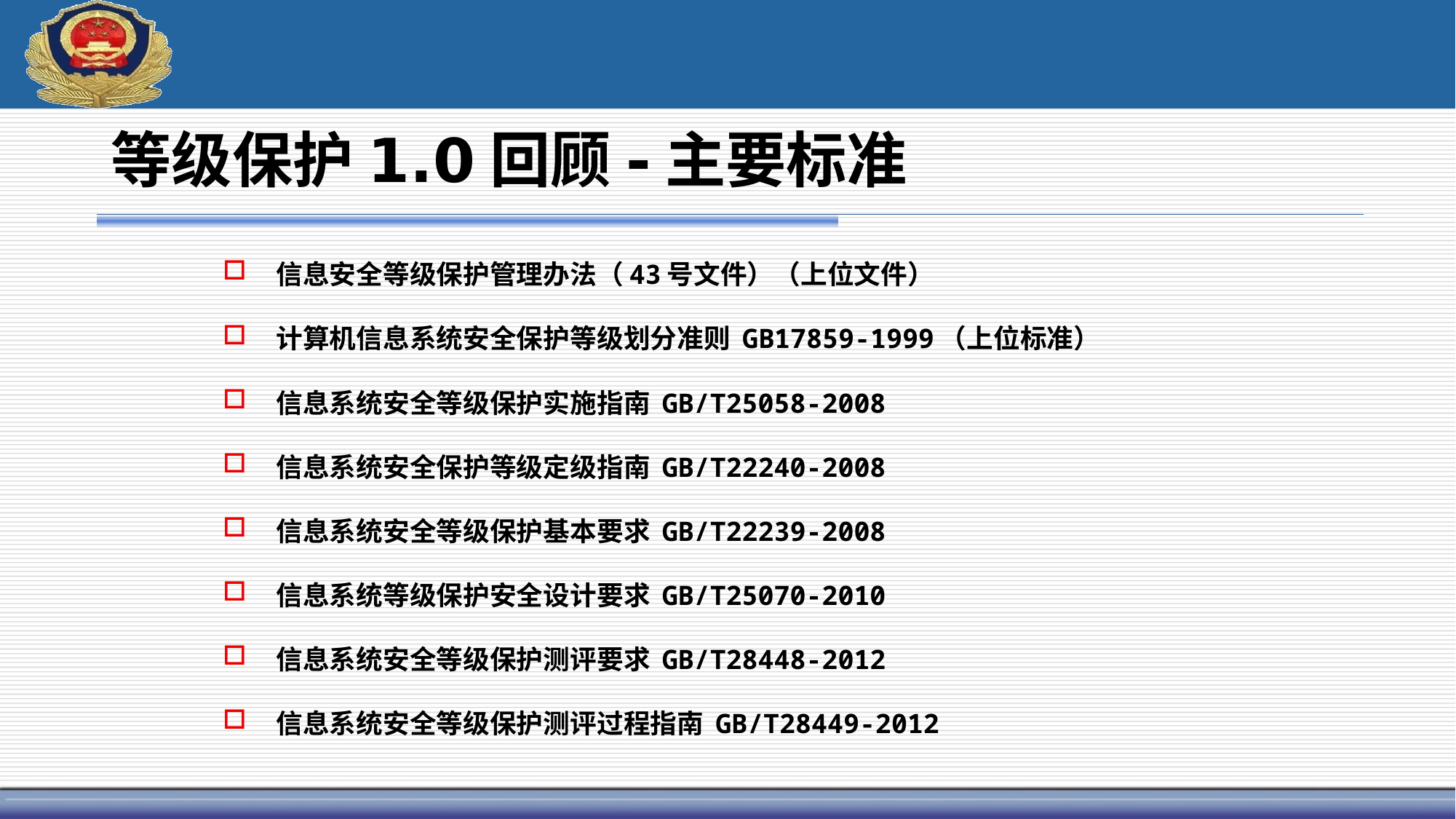

等级保护1.0回顾-主要标准
信息安全等级保护管理办法（43号文件）（上位文件）
计算机信息系统安全保护等级划分准则 GB17859-1999（上位标准）
信息系统安全等级保护实施指南 GB/T25058-2008
信息系统安全保护等级定级指南 GB/T22240-2008
信息系统安全等级保护基本要求 GB/T22239-2008
信息系统等级保护安全设计要求 GB/T25070-2010
信息系统安全等级保护测评要求 GB/T28448-2012
信息系统安全等级保护测评过程指南 GB/T28449-2012